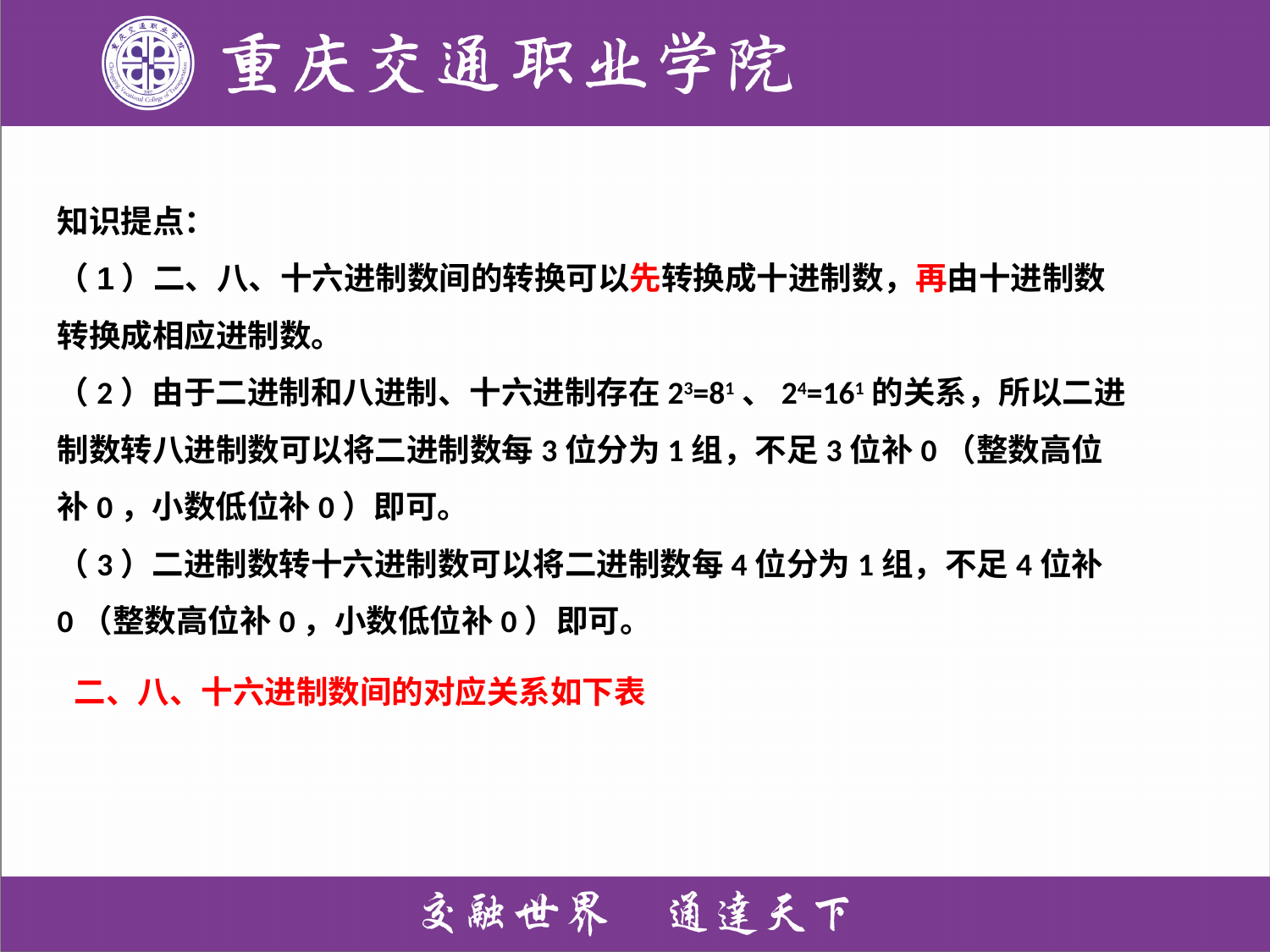

知识提点：
（1）二、八、十六进制数间的转换可以先转换成十进制数，再由十进制数转换成相应进制数。
（2）由于二进制和八进制、十六进制存在23=81、24=161的关系，所以二进制数转八进制数可以将二进制数每3位分为1组，不足3位补0（整数高位补0，小数低位补0）即可。
（3）二进制数转十六进制数可以将二进制数每4位分为1组，不足4位补0（整数高位补0，小数低位补0）即可。
二、八、十六进制数间的对应关系如下表